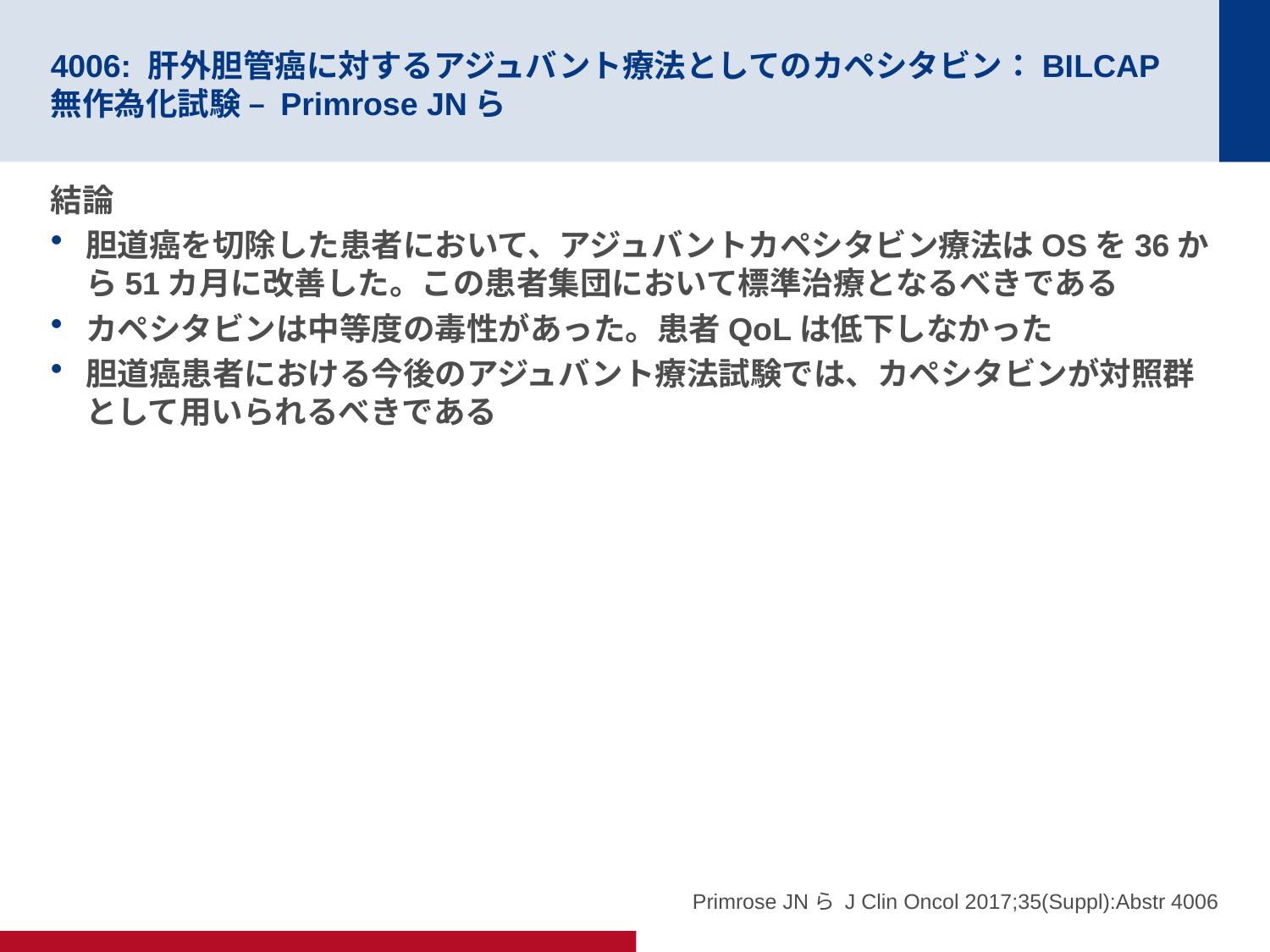

# 4006: 肝外胆管癌に対するアジュバント療法としてのカペシタビン：BILCAP無作為化試験 – Primrose JNら
結論
胆道癌を切除した患者において、アジュバントカペシタビン療法はOSを36から51カ月に改善した。この患者集団において標準治療となるべきである
カペシタビンは中等度の毒性があった。患者QoLは低下しなかった
胆道癌患者における今後のアジュバント療法試験では、カペシタビンが対照群として用いられるべきである
Primrose JNら J Clin Oncol 2017;35(Suppl):Abstr 4006